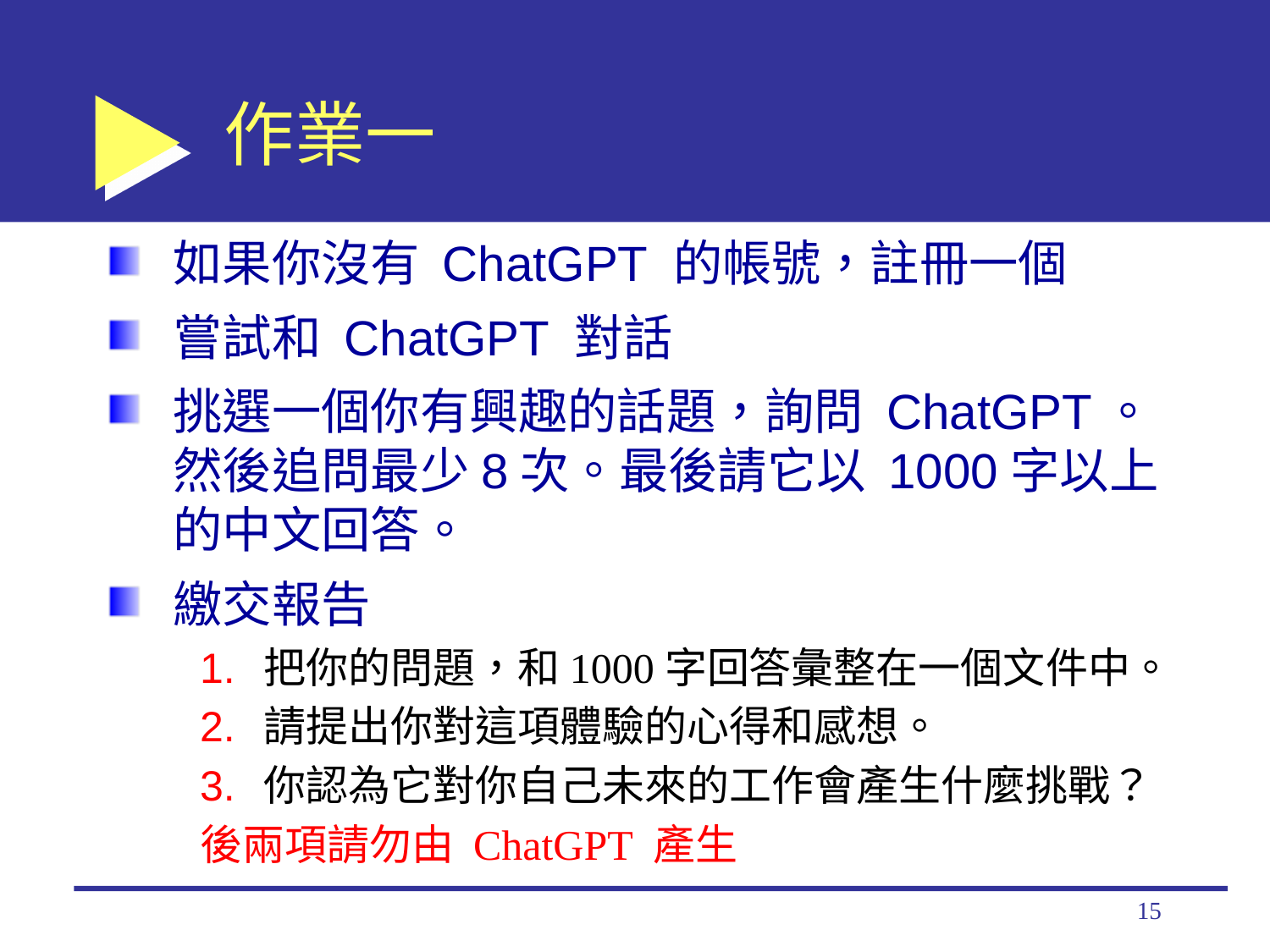

# 作業一
如果你沒有 ChatGPT 的帳號，註冊一個
嘗試和 ChatGPT 對話
挑選一個你有興趣的話題，詢問 ChatGPT。然後追問最少8次。最後請它以 1000字以上的中文回答。
繳交報告
把你的問題，和1000字回答彙整在一個文件中。
請提出你對這項體驗的心得和感想。
你認為它對你自己未來的工作會產生什麼挑戰？
後兩項請勿由 ChatGPT 產生
15